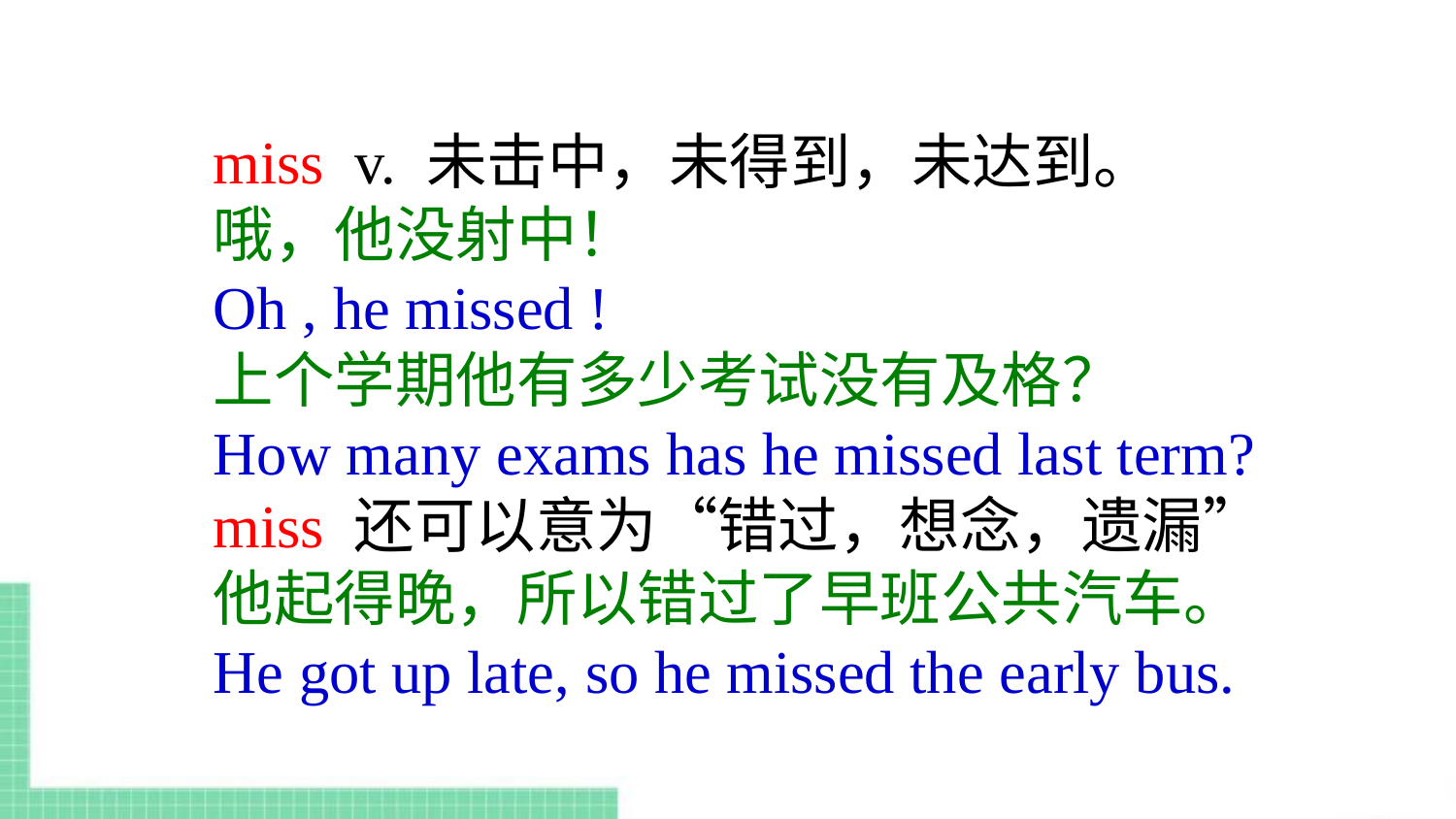

miss  v. 未击中，未得到，未达到。
哦，他没射中！
Oh , he missed !
上个学期他有多少考试没有及格？
How many exams has he missed last term?
miss 还可以意为“错过，想念，遗漏”
他起得晚，所以错过了早班公共汽车。
He got up late, so he missed the early bus.